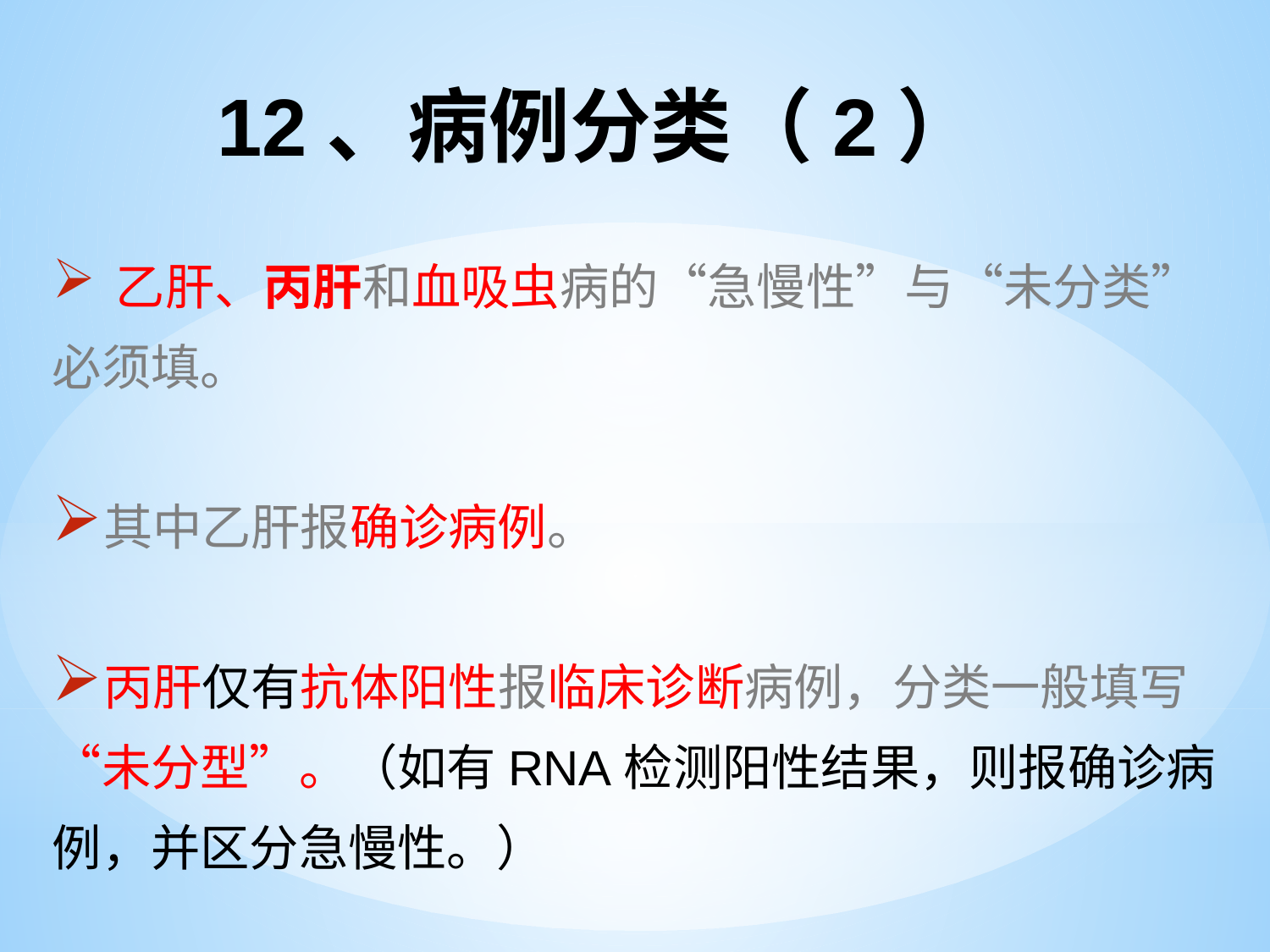

12、病例分类（2）
 乙肝、丙肝和血吸虫病的“急慢性”与“未分类”必须填。

其中乙肝报确诊病例。

丙肝仅有抗体阳性报临床诊断病例，分类一般填写“未分型”。（如有RNA检测阳性结果，则报确诊病例，并区分急慢性。）